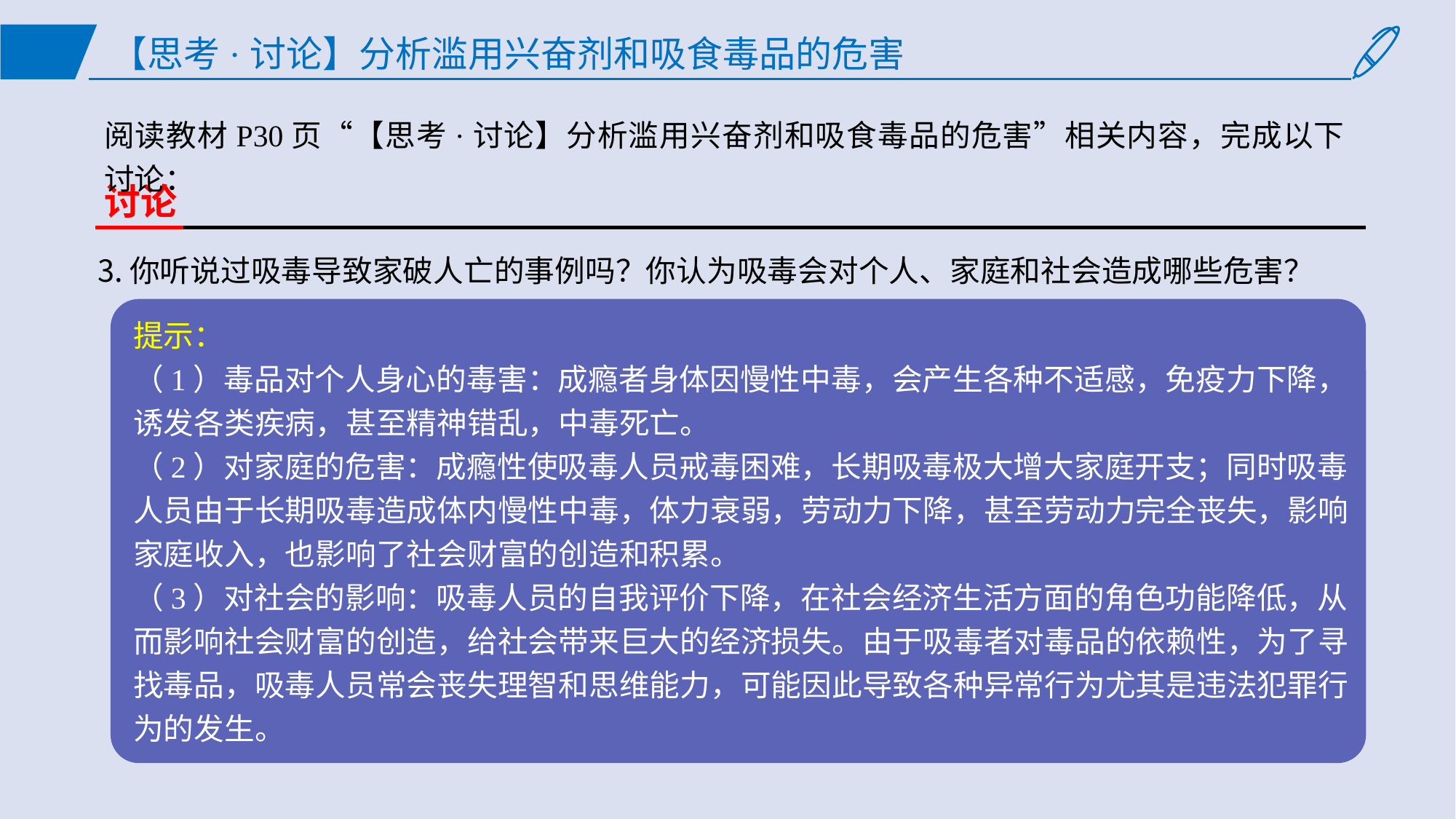

# 【思考·讨论】分析滥用兴奋剂和吸食毒品的危害
阅读教材P30页“【思考·讨论】分析滥用兴奋剂和吸食毒品的危害”相关内容，完成以下讨论：
讨论
你听说过吸毒导致家破人亡的事例吗？你认为吸毒会对个人、家庭和社会造成哪些危害？

提示：
（1）毒品对个人身心的毒害：成瘾者身体因慢性中毒，会产生各种不适感，免疫力下降，诱发各类疾病，甚至精神错乱，中毒死亡。
（2）对家庭的危害：成瘾性使吸毒人员戒毒困难，长期吸毒极大增大家庭开支；同时吸毒人员由于长期吸毒造成体内慢性中毒，体力衰弱，劳动力下降，甚至劳动力完全丧失，影响家庭收入，也影响了社会财富的创造和积累。
（3）对社会的影响：吸毒人员的自我评价下降，在社会经济生活方面的角色功能降低，从而影响社会财富的创造，给社会带来巨大的经济损失。由于吸毒者对毒品的依赖性，为了寻找毒品，吸毒人员常会丧失理智和思维能力，可能因此导致各种异常行为尤其是违法犯罪行为的发生。